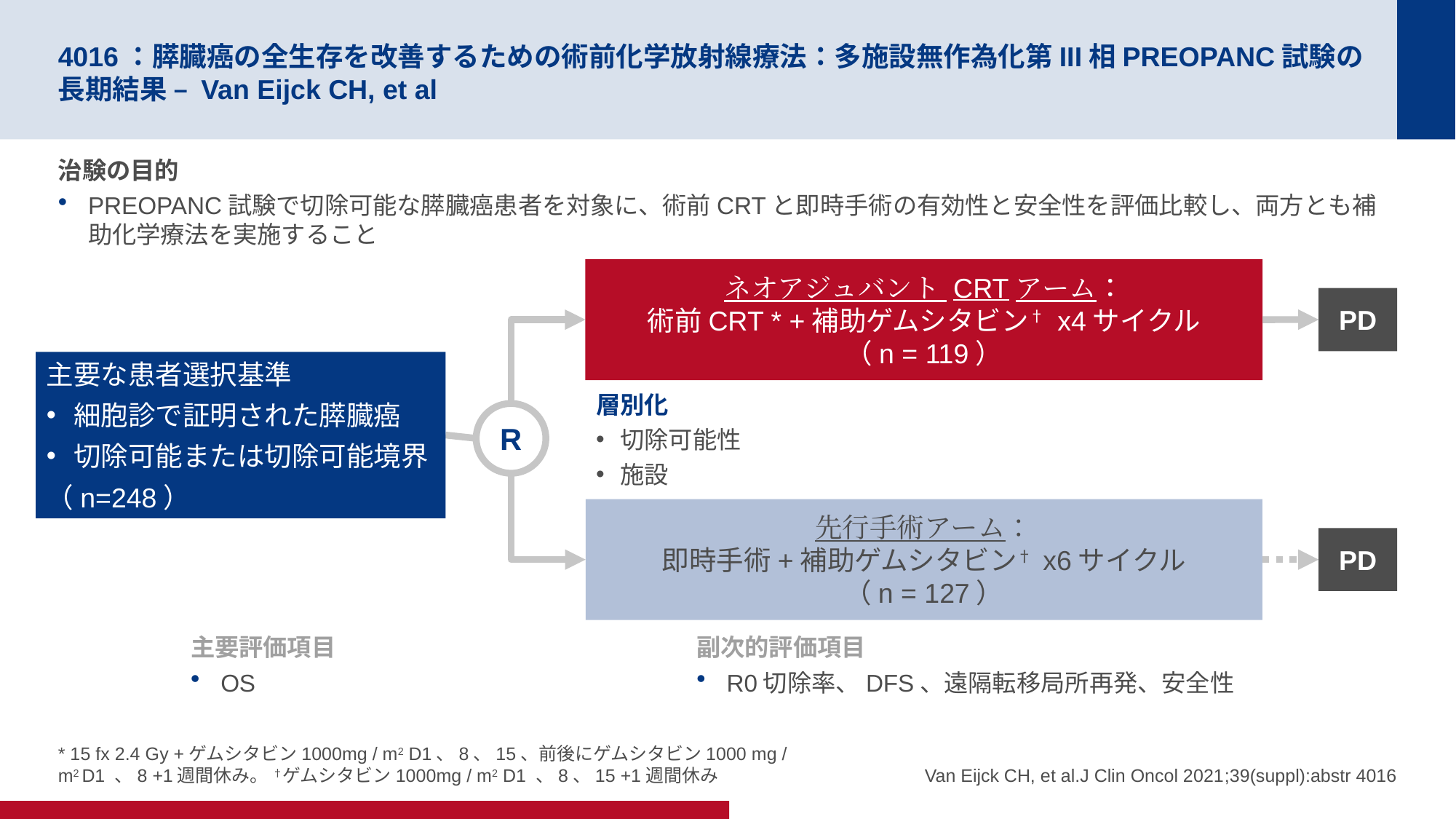

# 4016：膵臓癌の全生存を改善するための術前化学放射線療法：多施設無作為化第III相PREOPANC試験の長期結果 – Van Eijck CH, et al
治験の目的
PREOPANC試験で切除可能な膵臓癌患者を対象に、術前CRTと即時手術の有効性と安全性を評価比較し、両方とも補助化学療法を実施すること
ネオアジュバント CRTアーム：
術前CRT * +補助ゲムシタビン† x4サイクル
（n = 119）
PD
主要な患者選択基準
細胞診で証明された膵臓癌
切除可能または切除可能境界
（n=248）
層別化
切除可能性
施設
R
先行手術アーム：
即時手術+補助ゲムシタビン† x6サイクル
（n = 127）
PD
主要評価項目
OS

副次的評価項目
R0切除率、DFS、遠隔転移局所再発、安全性
* 15 fx 2.4 Gy +ゲムシタビン1000mg / m2 D1、8、15、前後にゲムシタビン1000 mg / m2 D1 、8 +1週間休み。 †ゲムシタビン1000mg / m2 D1 、8、15 +1週間休み
Van Eijck CH, et al.J Clin Oncol 2021;39(suppl):abstr 4016